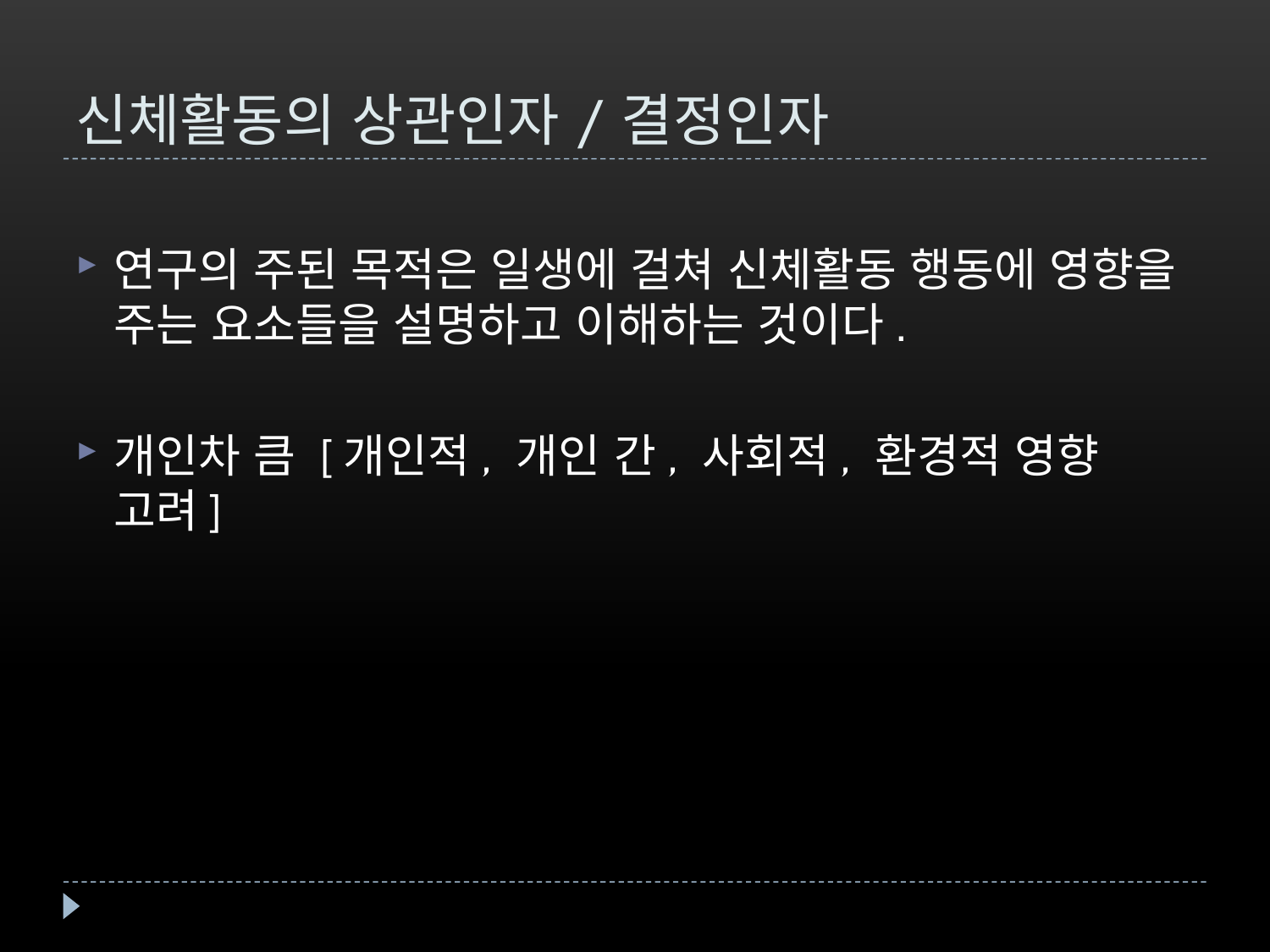

# 신체활동의 상관인자/결정인자

연구의 주된 목적은 일생에 걸쳐 신체활동 행동에 영향을 주는 요소들을 설명하고 이해하는 것이다.

개인차 큼 [개인적, 개인 간, 사회적, 환경적 영향 고려]